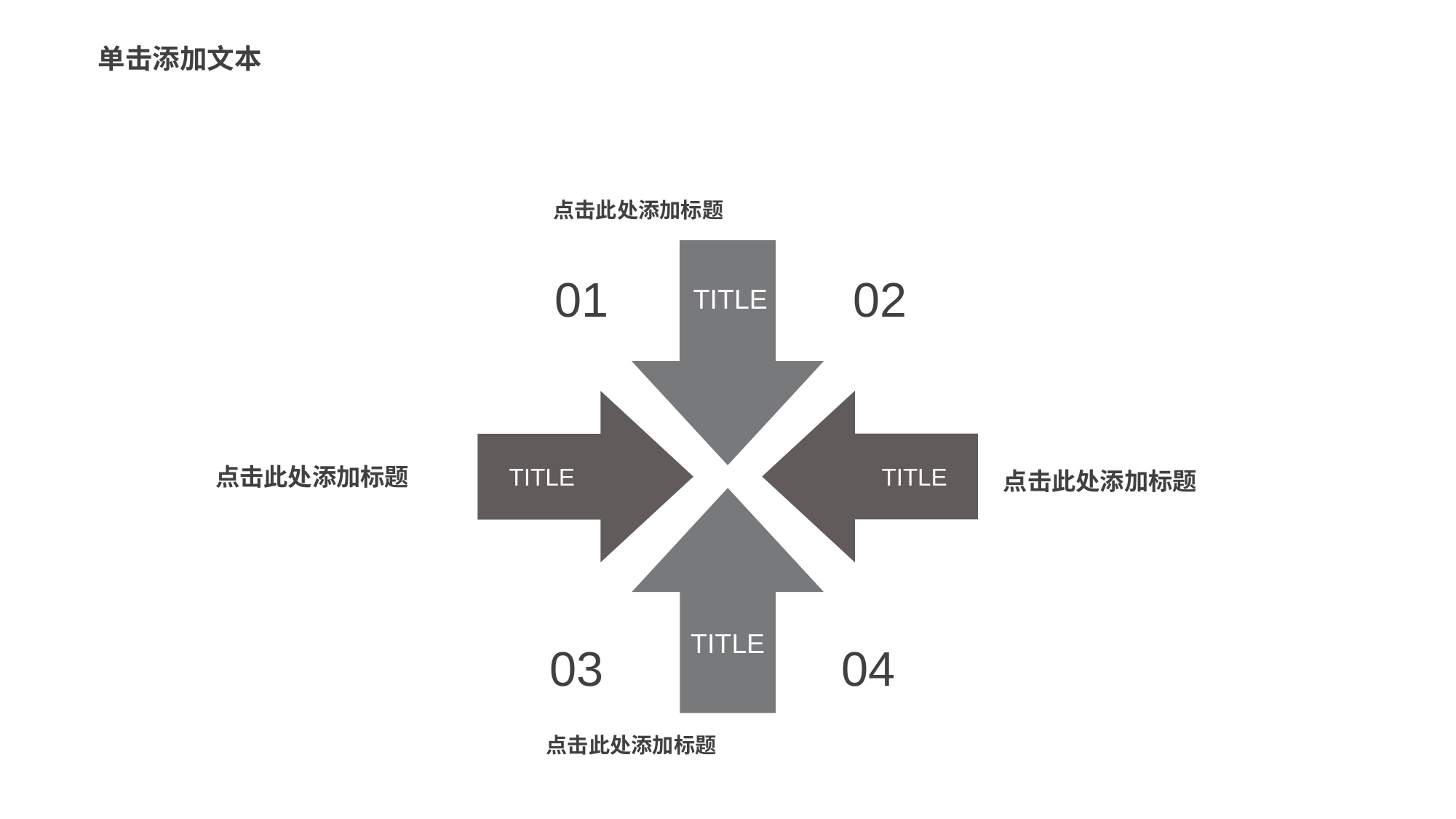

单击添加文本
点击此处添加标题

02
01
TITLE

点击此处添加标题
点击此处添加标题
TITLE
TITLE

TITLE
03
04
点击此处添加标题